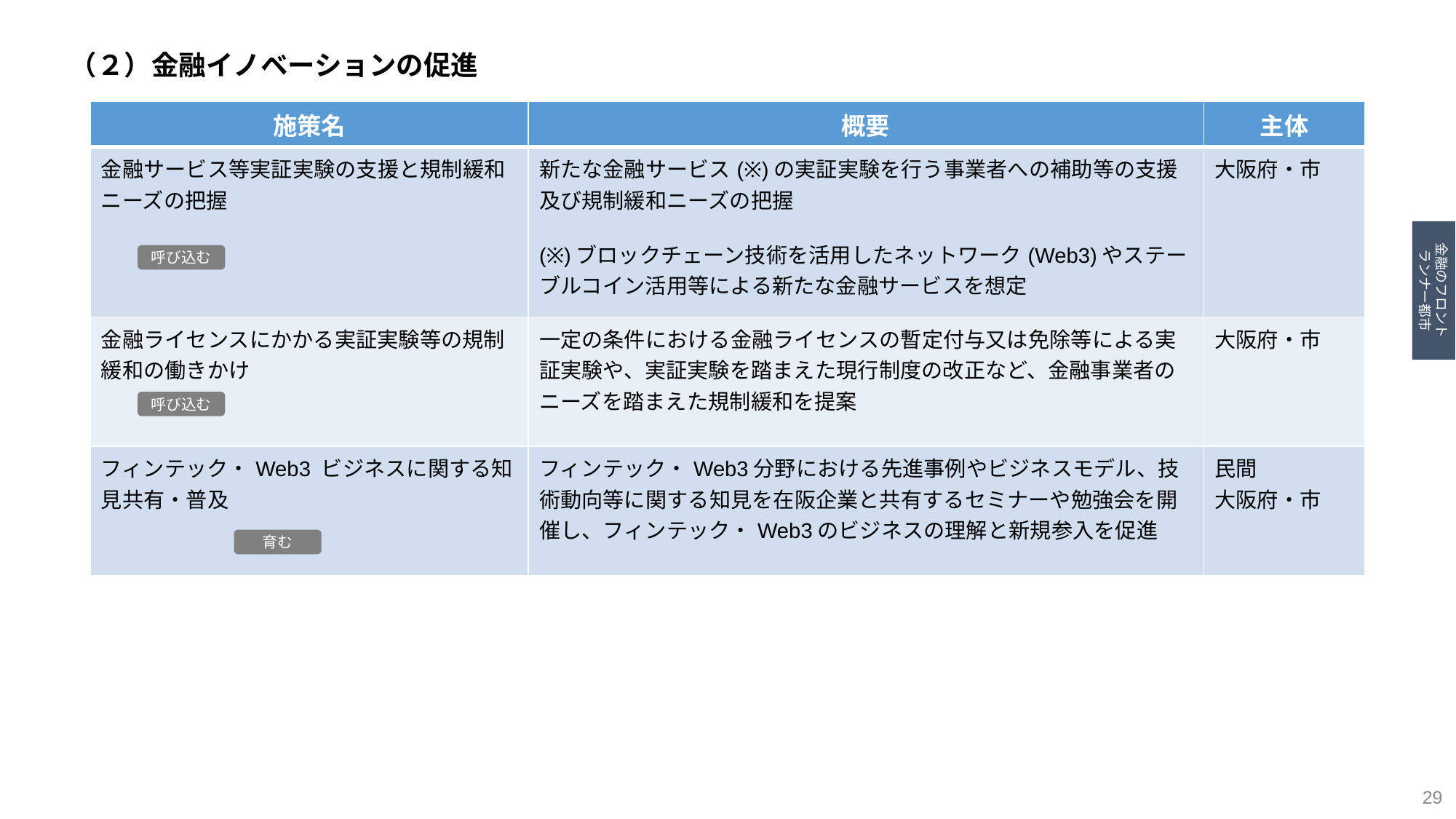

（２）金融イノベーションの促進
| 施策名 | 概要 | 主体 |
| --- | --- | --- |
| 金融サービス等実証実験の支援と規制緩和ニーズの把握 | 新たな金融サービス(※)の実証実験を行う事業者への補助等の支援及び規制緩和ニーズの把握 (※)ブロックチェーン技術を活用したネットワーク(Web3)やステーブルコイン活用等による新たな金融サービスを想定 | 大阪府・市 |
| 金融ライセンスにかかる実証実験等の規制緩和の働きかけ | 一定の条件における金融ライセンスの暫定付与又は免除等による実証実験や、実証実験を踏まえた現行制度の改正など、金融事業者のニーズを踏まえた規制緩和を提案 | 大阪府・市 |
| フィンテック・Web3 ビジネスに関する知見共有・普及 | フィンテック・Web3分野における先進事例やビジネスモデル、技術動向等に関する知見を在阪企業と共有するセミナーや勉強会を開催し、フィンテック・Web3のビジネスの理解と新規参入を促進 | 民間 大阪府・市 |
金融のフロント
ランナー都市
呼び込む
呼び込む
育む
29